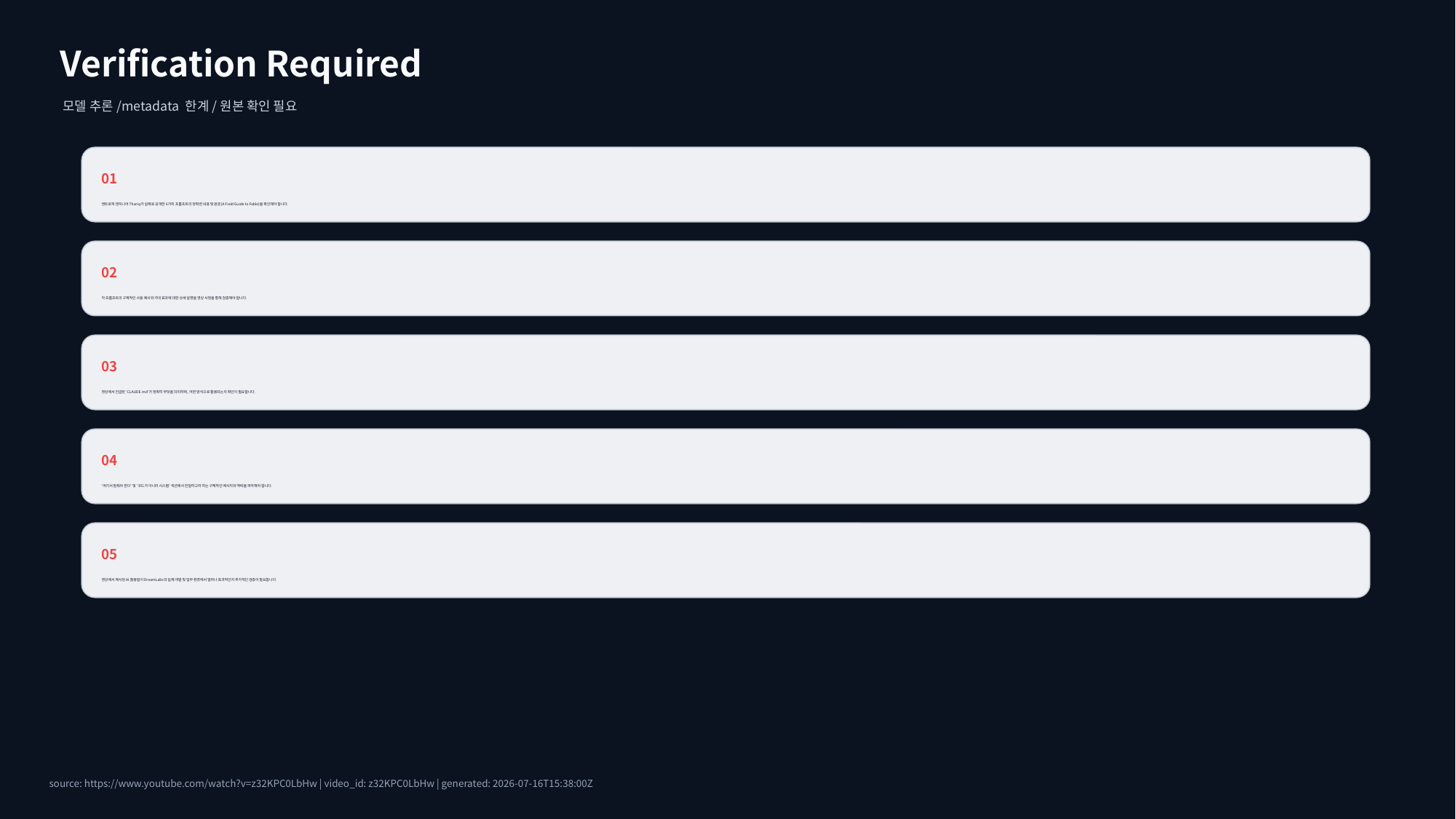

Verification Required
모델 추론/metadata 한계/원본 확인 필요

01
앤트로픽 엔지니어 Thariq가 실제로 공개한 6가지 프롬프트의 정확한 내용 및 원문(A Field Guide to Fable)을 확인해야 합니다.

02
각 프롬프트의 구체적인 사용 예시와 기대 효과에 대한 상세 설명을 영상 시청을 통해 검증해야 합니다.

03
영상에서 언급된 'CLAUDE.md'가 정확히 무엇을 의미하며, 어떤 방식으로 활용되는지 확인이 필요합니다.

04
'여기서 멈춰야 한다' 및 '코드가 아니라 시스템' 섹션에서 전달하고자 하는 구체적인 메시지와 맥락을 파악해야 합니다.

05
영상에서 제시된 AI 활용법이 DreamLabs의 실제 개발 및 업무 환경에서 얼마나 효과적인지 추가적인 검증이 필요합니다.
source: https://www.youtube.com/watch?v=z32KPC0LbHw | video_id: z32KPC0LbHw | generated: 2026-07-16T15:38:00Z